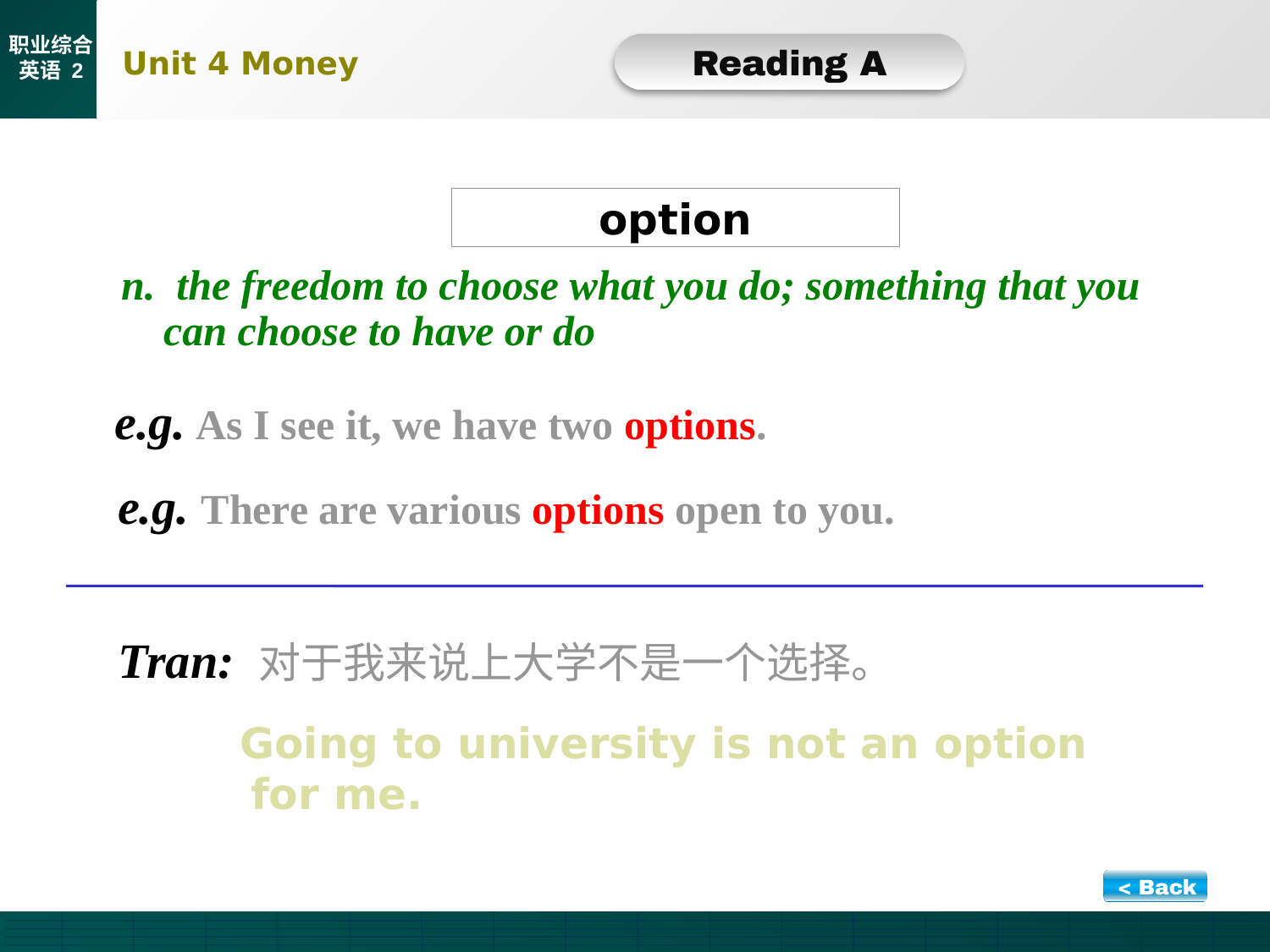

Reading A
option
      n.  the freedom to choose what you do; something that you
          can choose to have or do
e.g. As I see it, we have two options.

 e.g. There are various options open to you.

Tran: 对于我来说上大学不是一个选择。

             Going to university is not an option
          for me.
< Back